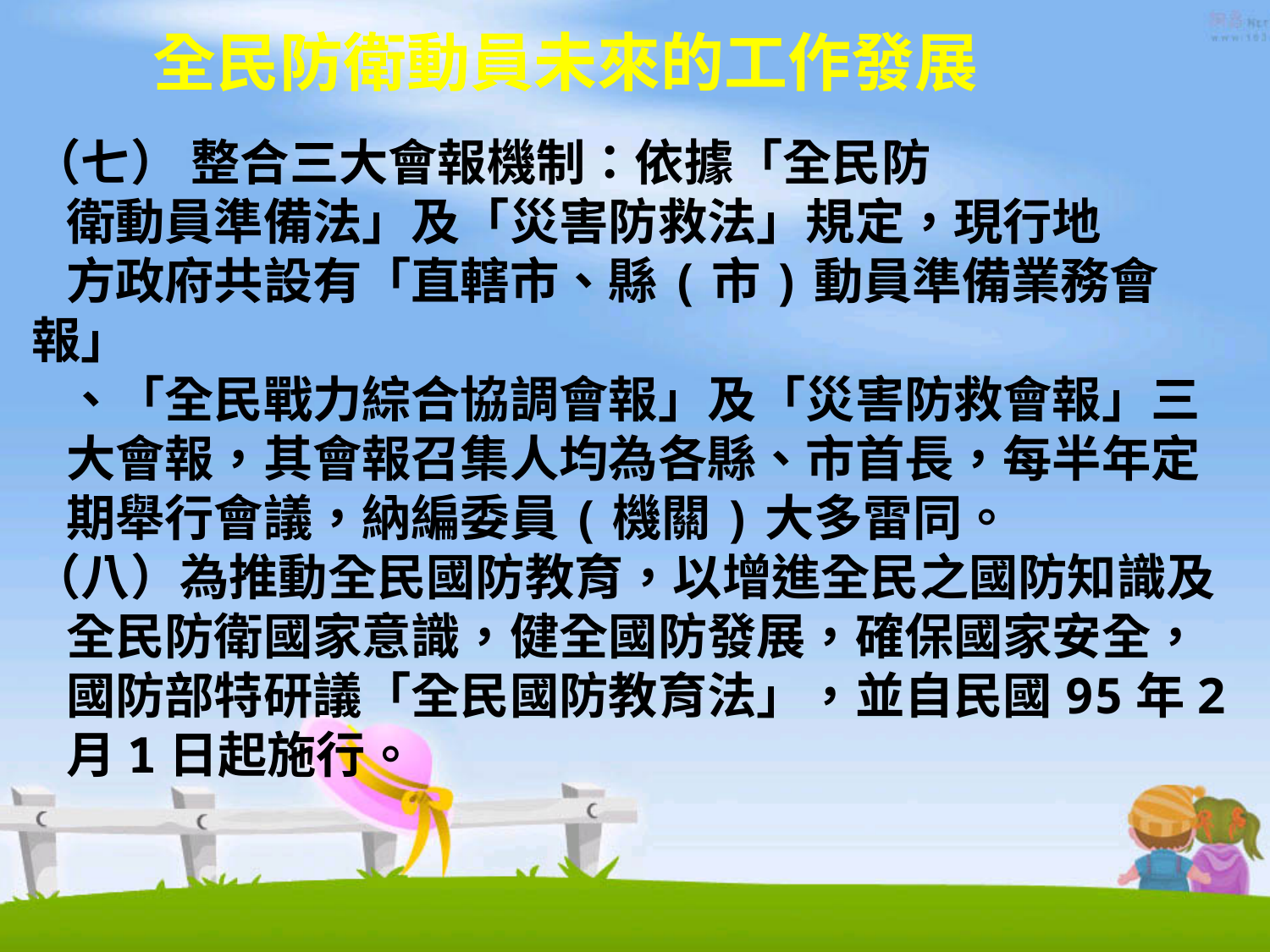

全民防衛動員未來的工作發展
（七） 整合三大會報機制：依據「全民防
  衛動員準備法」及「災害防救法」規定，現行地
  方政府共設有「直轄市、縣(市)動員準備業務會報」
  、「全民戰力綜合協調會報」及「災害防救會報」三
  大會報，其會報召集人均為各縣、市首長，每半年定
  期舉行會議，納編委員(機關)大多雷同。
（八）為推動全民國防教育，以增進全民之國防知識及
  全民防衛國家意識，健全國防發展，確保國家安全，
  國防部特研議「全民國防教育法」，並自民國95年2
  月1日起施行。